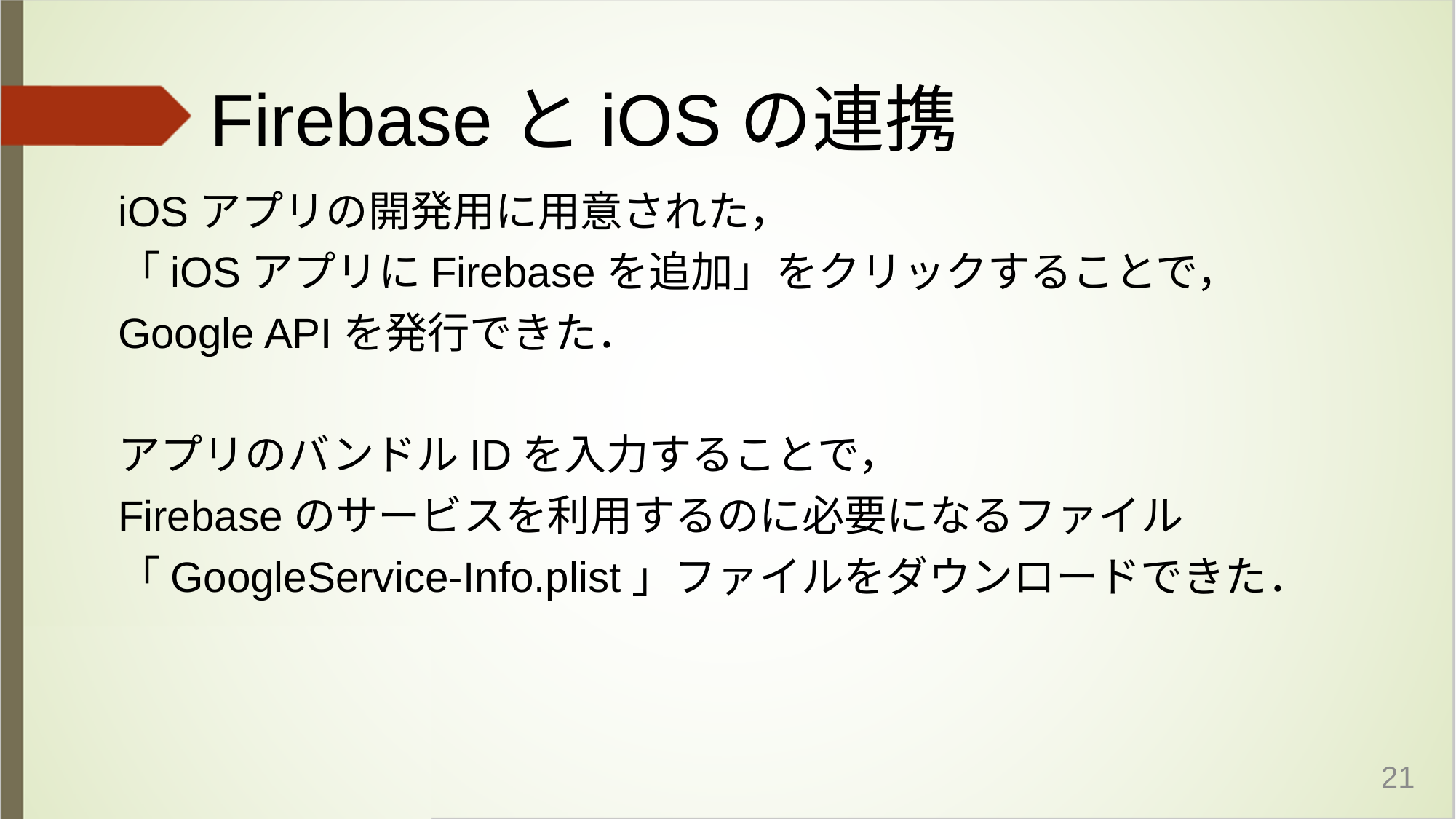

# FirebaseとiOSの連携
iOSアプリの開発用に用意された，
「iOSアプリにFirebaseを追加」をクリックすることで，
Google APIを発行できた．

アプリのバンドルIDを入力することで，
Firebaseのサービスを利用するのに必要になるファイル
「GoogleService-Info.plist」ファイルをダウンロードできた．
21